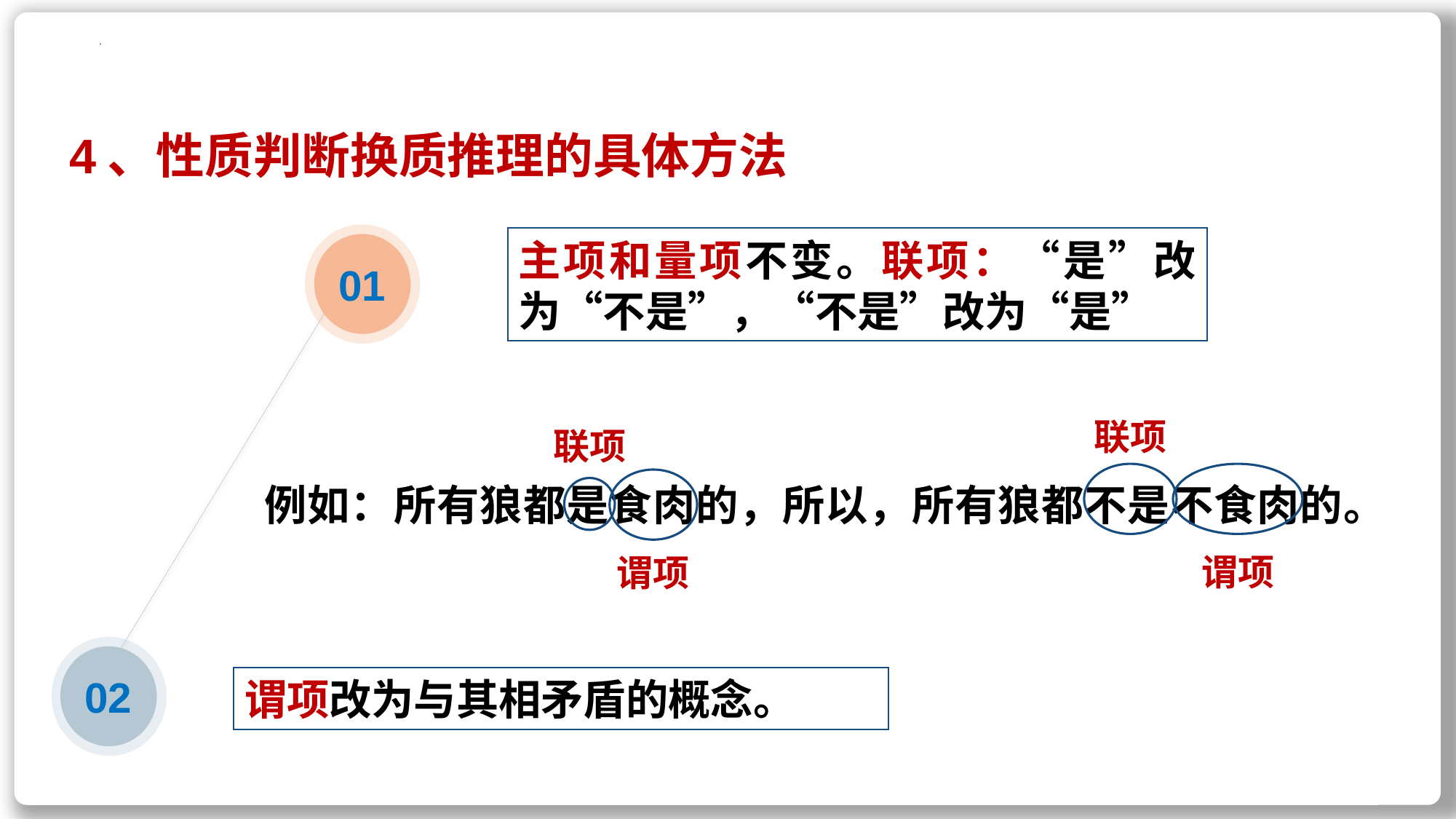

4、性质判断换质推理的具体方法

01
02
主项和量项不变。联项：“是”改为“不是”，“不是”改为“是”
联项
联项

例如：所有狼都是食肉的，所以，所有狼都不是不食肉的。

谓项
谓项
03
谓项改为与其相矛盾的概念。